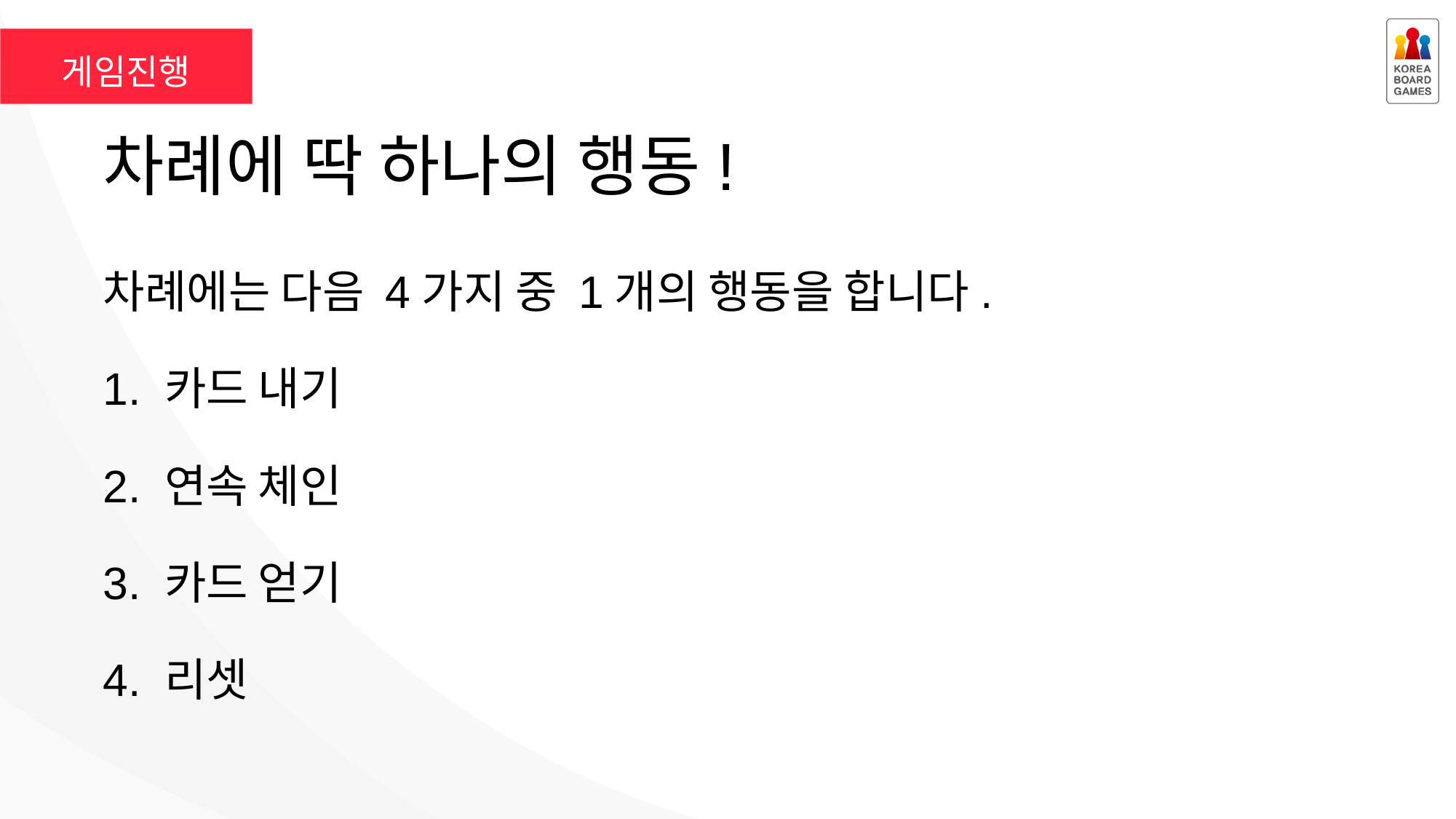

게임진행
# 차례에 딱 하나의 행동!
차례에는 다음 4가지 중 1개의 행동을 합니다.
1. 카드 내기
2. 연속 체인
3. 카드 얻기
4. 리셋